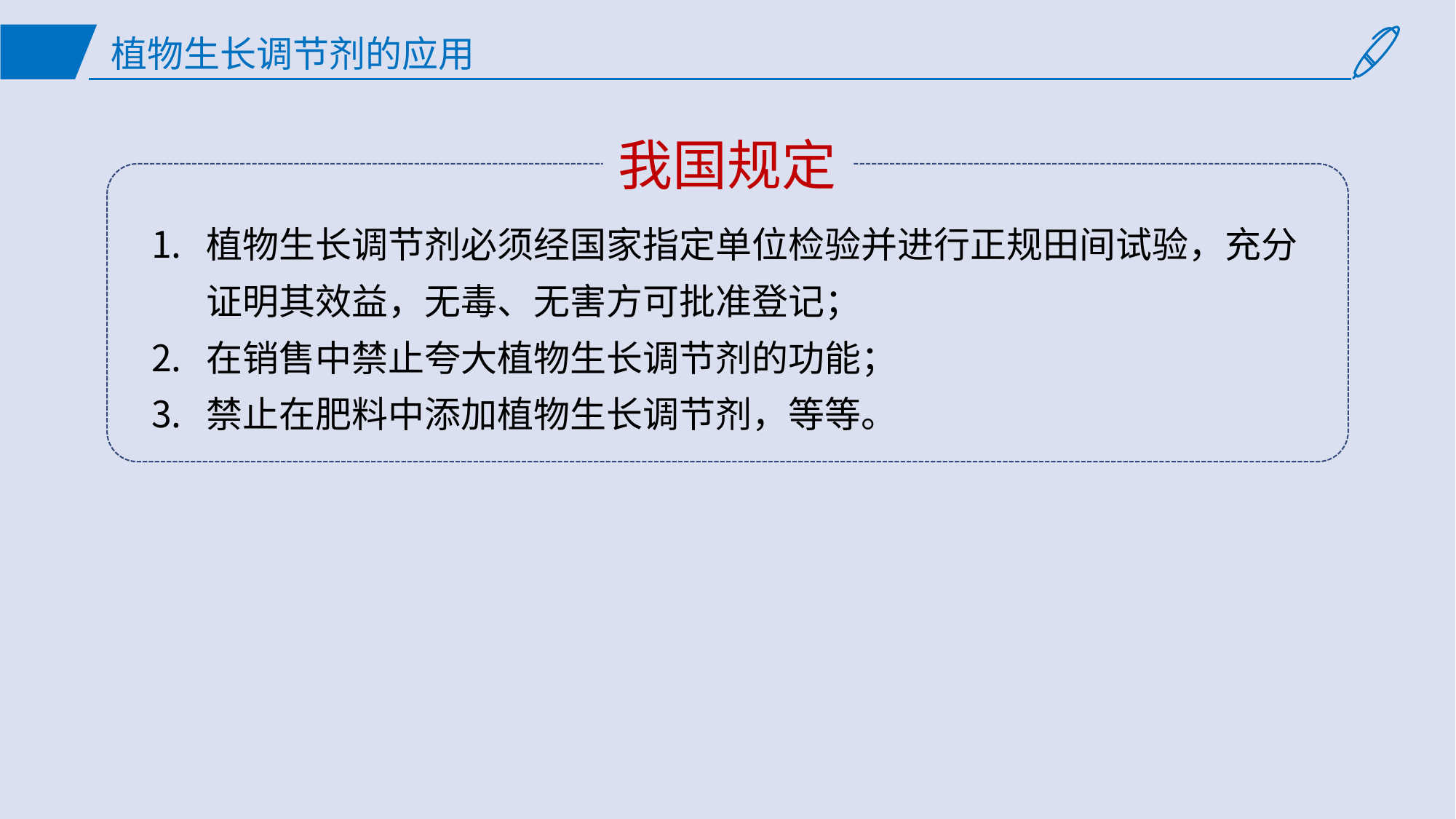

# 植物生长调节剂的应用
我国规定

植物生长调节剂必须经国家指定单位检验并进行正规田间试验，充分证明其效益，无毒、无害方可批准登记；
在销售中禁止夸大植物生长调节剂的功能；
禁止在肥料中添加植物生长调节剂，等等。